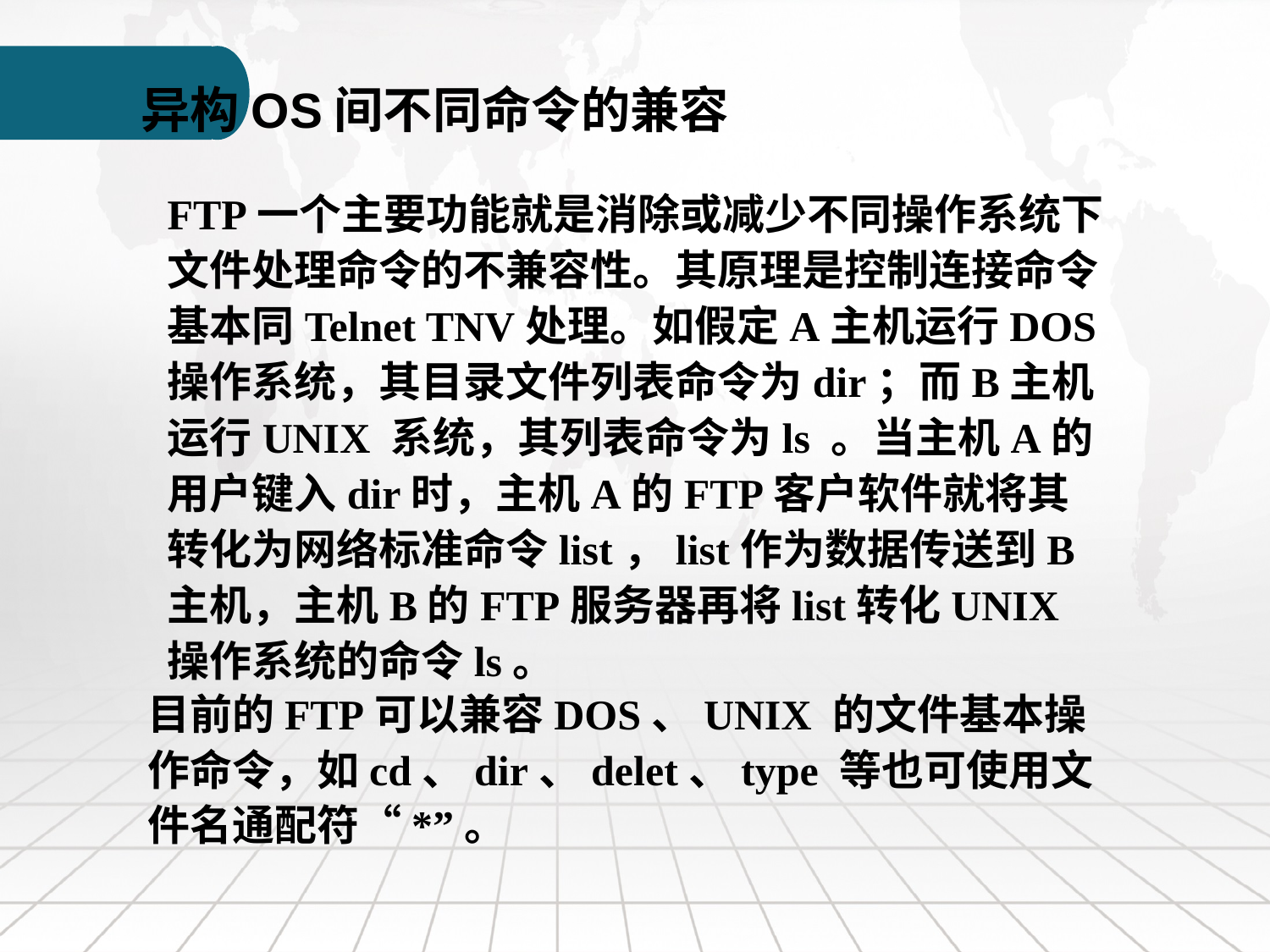

异构OS间不同命令的兼容
FTP一个主要功能就是消除或减少不同操作系统下文件处理命令的不兼容性。其原理是控制连接命令基本同Telnet TNV处理。如假定A主机运行DOS操作系统，其目录文件列表命令为dir；而B主机运行UNIX 系统，其列表命令为ls 。当主机A的用户键入dir时，主机A的FTP客户软件就将其转化为网络标准命令list，list作为数据传送到B主机，主机B的FTP服务器再将list转化UNIX 操作系统的命令ls。
目前的FTP可以兼容DOS、UNIX 的文件基本操作命令，如cd、dir、delet、type 等也可使用文件名通配符“*”。